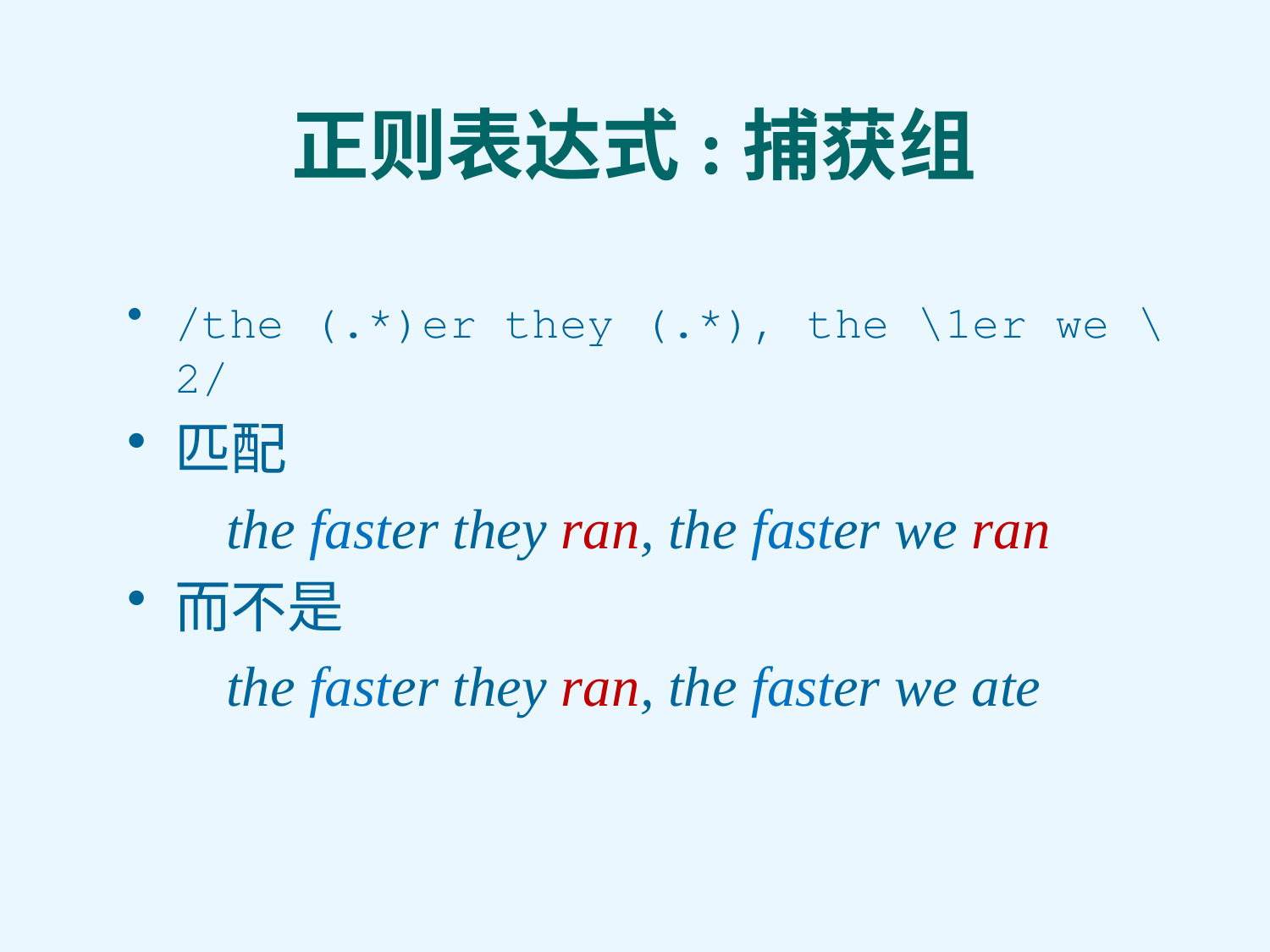

# 正则表达式:捕获组
/the (.*)er they (.*), the \1er we \2/
匹配
       the faster they ran, the faster we ran
而不是
       the faster they ran, the faster we ate